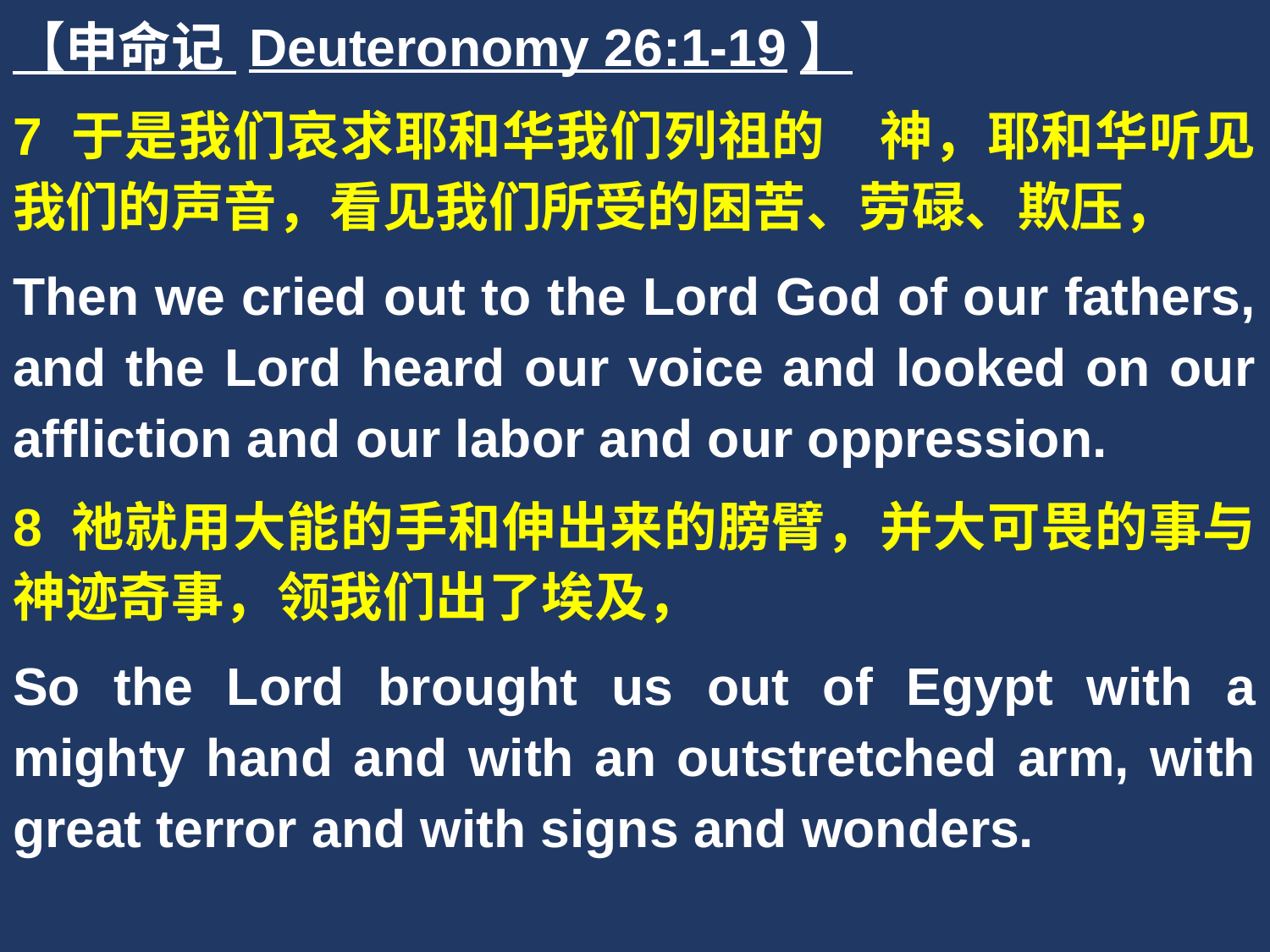

【申命记 Deuteronomy 26:1-19】
7 于是我们哀求耶和华我们列祖的　神，耶和华听见我们的声音，看见我们所受的困苦、劳碌、欺压，
Then we cried out to the Lord God of our fathers, and the Lord heard our voice and looked on our affliction and our labor and our oppression.
8 祂就用大能的手和伸出来的膀臂，并大可畏的事与神迹奇事，领我们出了埃及，
So the Lord brought us out of Egypt with a mighty hand and with an outstretched arm, with great terror and with signs and wonders.